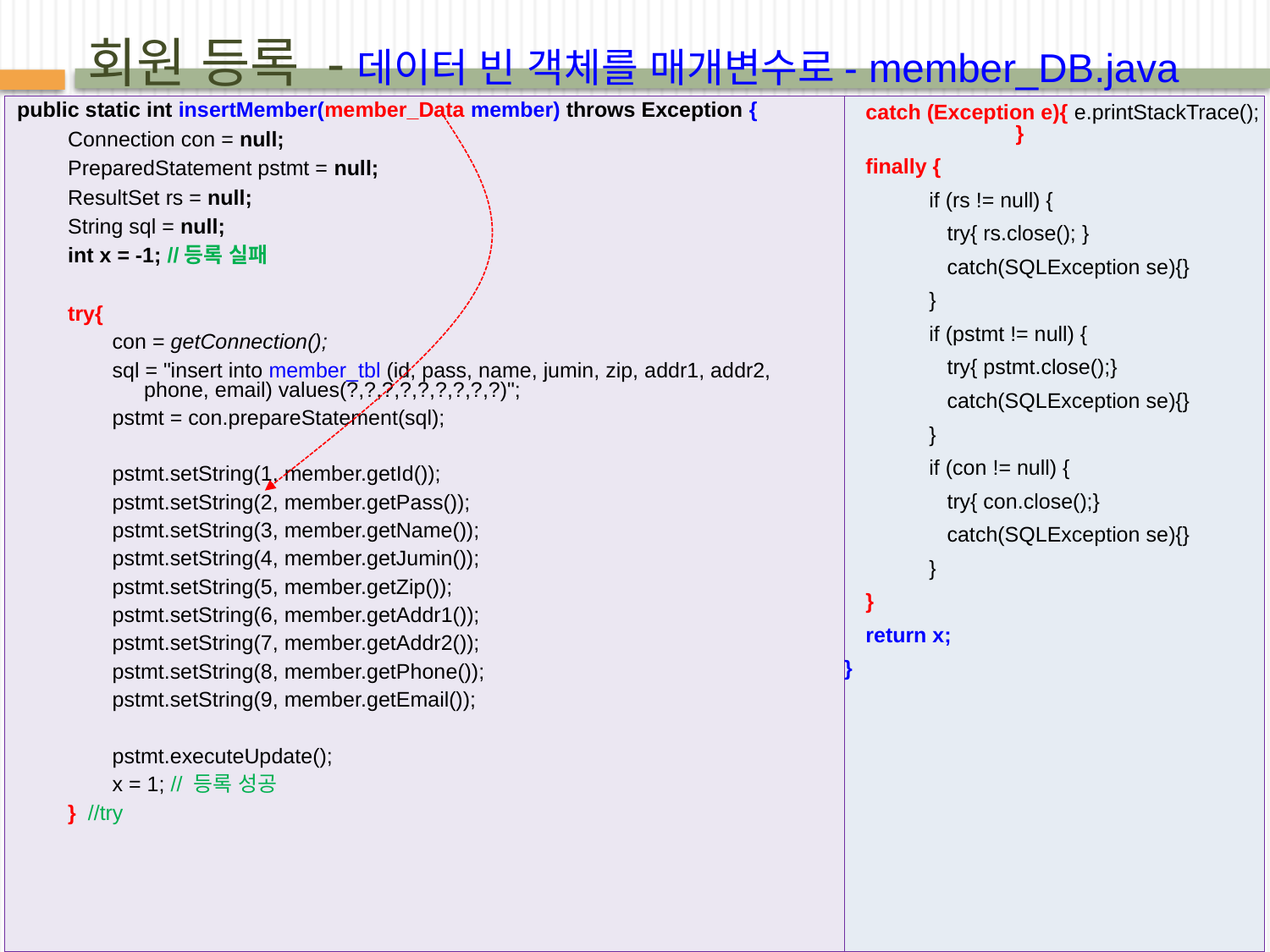

# 회원 등록 -데이터 빈 객체를 매개변수로- member_DB.java
public static int insertMember(member_Data member) throws Exception {
Connection con = null;
PreparedStatement pstmt = null;
ResultSet rs = null;
String sql = null;
int x = -1; //등록 실패

try{
con = getConnection();
sql = "insert into member_tbl (id, pass, name, jumin, zip, addr1, addr2, phone, email) values(?,?,?,?,?,?,?,?,?)";
pstmt = con.prepareStatement(sql);

pstmt.setString(1, member.getId());
pstmt.setString(2, member.getPass());
pstmt.setString(3, member.getName());
pstmt.setString(4, member.getJumin());
pstmt.setString(5, member.getZip());
pstmt.setString(6, member.getAddr1());
pstmt.setString(7, member.getAddr2());
pstmt.setString(8, member.getPhone());
pstmt.setString(9, member.getEmail());

pstmt.executeUpdate();
x = 1; // 등록 성공
}  //try
catch (Exception e){ e.printStackTrace(); }
finally {
if (rs != null) {
   try{ rs.close(); }
   catch(SQLException se){}
}
if (pstmt != null) {
   try{ pstmt.close();}
   catch(SQLException se){}
}
if (con != null) {
   try{ con.close();}
   catch(SQLException se){}
}
}
return x;
}